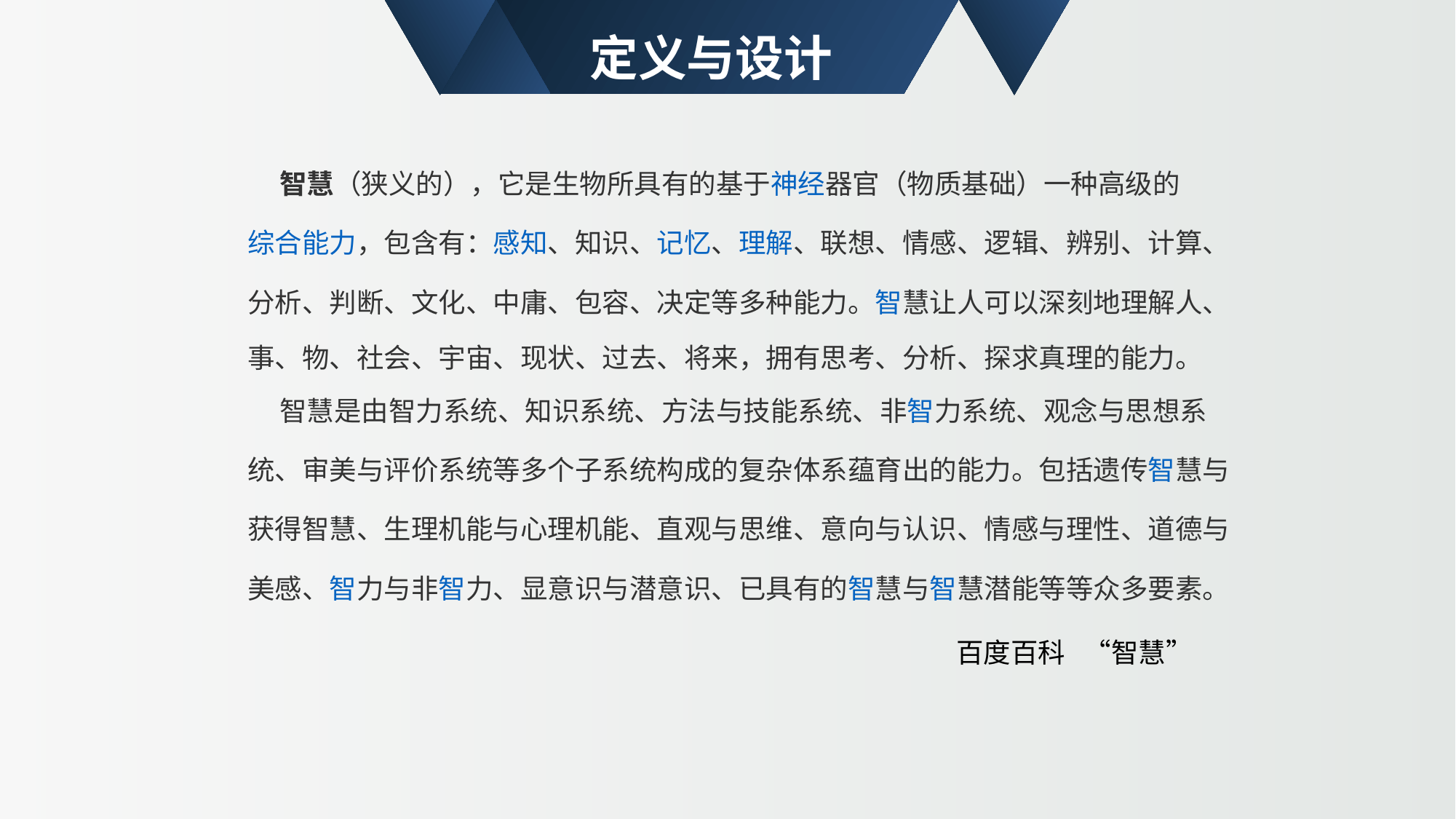

定义与设计
智慧（狭义的），它是生物所具有的基于神经器官（物质基础）一种高级的综合能力，包含有：感知、知识、记忆、理解、联想、情感、逻辑、辨别、计算、分析、判断、文化、中庸、包容、决定等多种能力。智慧让人可以深刻地理解人、事、物、社会、宇宙、现状、过去、将来，拥有思考、分析、探求真理的能力。
智慧是由智力系统、知识系统、方法与技能系统、非智力系统、观念与思想系统、审美与评价系统等多个子系统构成的复杂体系蕴育出的能力。包括遗传智慧与获得智慧、生理机能与心理机能、直观与思维、意向与认识、情感与理性、道德与美感、智力与非智力、显意识与潜意识、已具有的智慧与智慧潜能等等众多要素。
百度百科   “智慧”